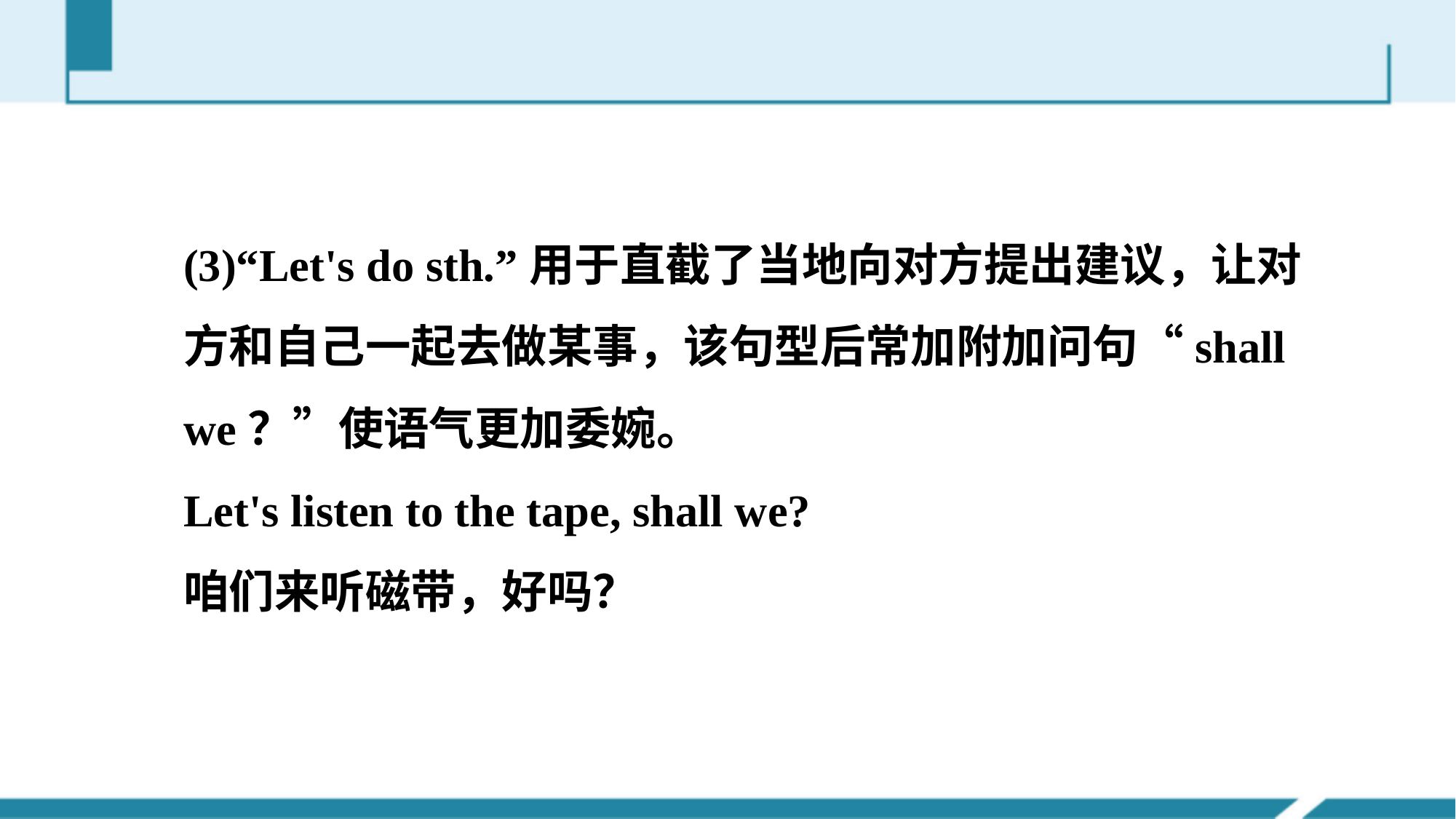

(3)“Let's do sth.”用于直截了当地向对方提出建议，让对
方和自己一起去做某事，该句型后常加附加问句“shall
we？”使语气更加委婉。
Let's listen to the tape, shall we?
咱们来听磁带，好吗？